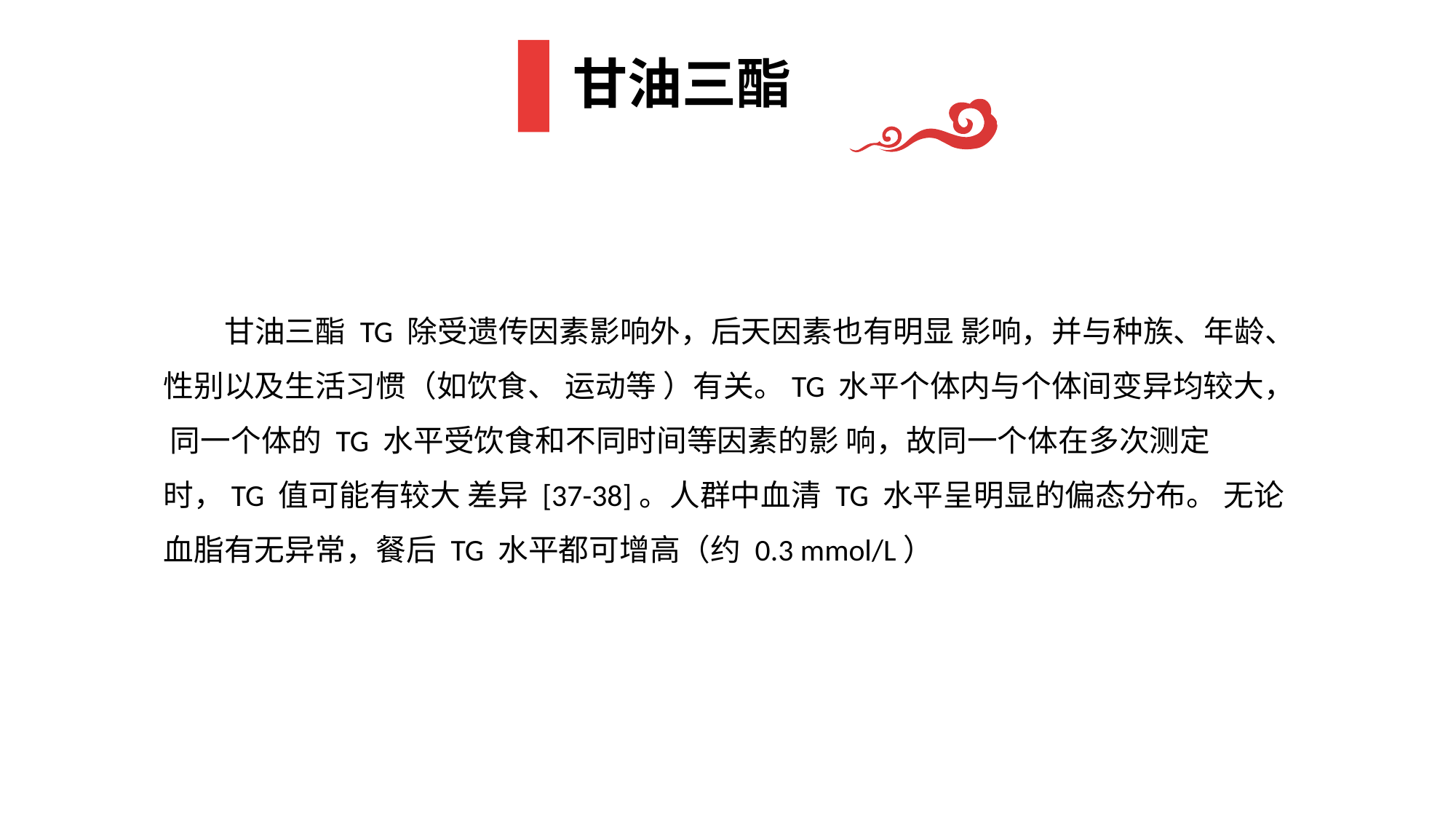

# 甘油三酯
        甘油三酯 TG 除受遗传因素影响外，后天因素也有明显 影响，并与种族、年龄、性别以及生活习惯（如饮食、 运动等 ）有关。TG 水平个体内与个体间变异均较大， 同一个体的 TG 水平受饮食和不同时间等因素的影 响，故同一个体在多次测定时，TG 值可能有较大 差异 [37-38]。人群中血清 TG 水平呈明显的偏态分布。 无论血脂有无异常，餐后 TG 水平都可增高（约 0.3 mmol/L）